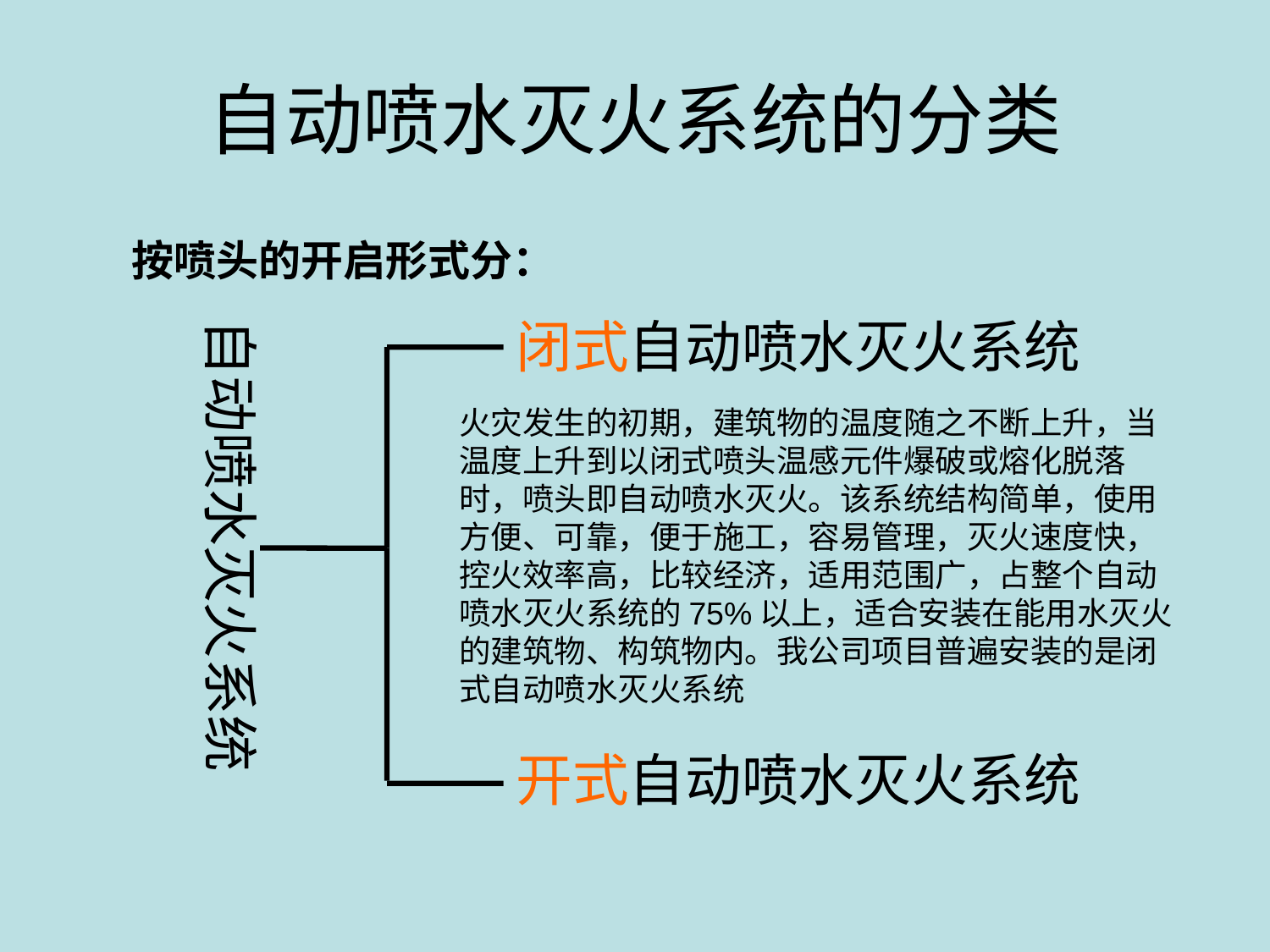

# 自动喷水灭火系统的分类
按喷头的开启形式分：
闭式自动喷水灭火系统
自动喷水灭火系统

火灾发生的初期，建筑物的温度随之不断上升，当温度上升到以闭式喷头温感元件爆破或熔化脱落时，喷头即自动喷水灭火。该系统结构简单，使用方便、可靠，便于施工，容易管理，灭火速度快，控火效率高，比较经济，适用范围广，占整个自动喷水灭火系统的75%以上，适合安装在能用水灭火的建筑物、构筑物内。我公司项目普遍安装的是闭式自动喷水灭火系统

开式自动喷水灭火系统